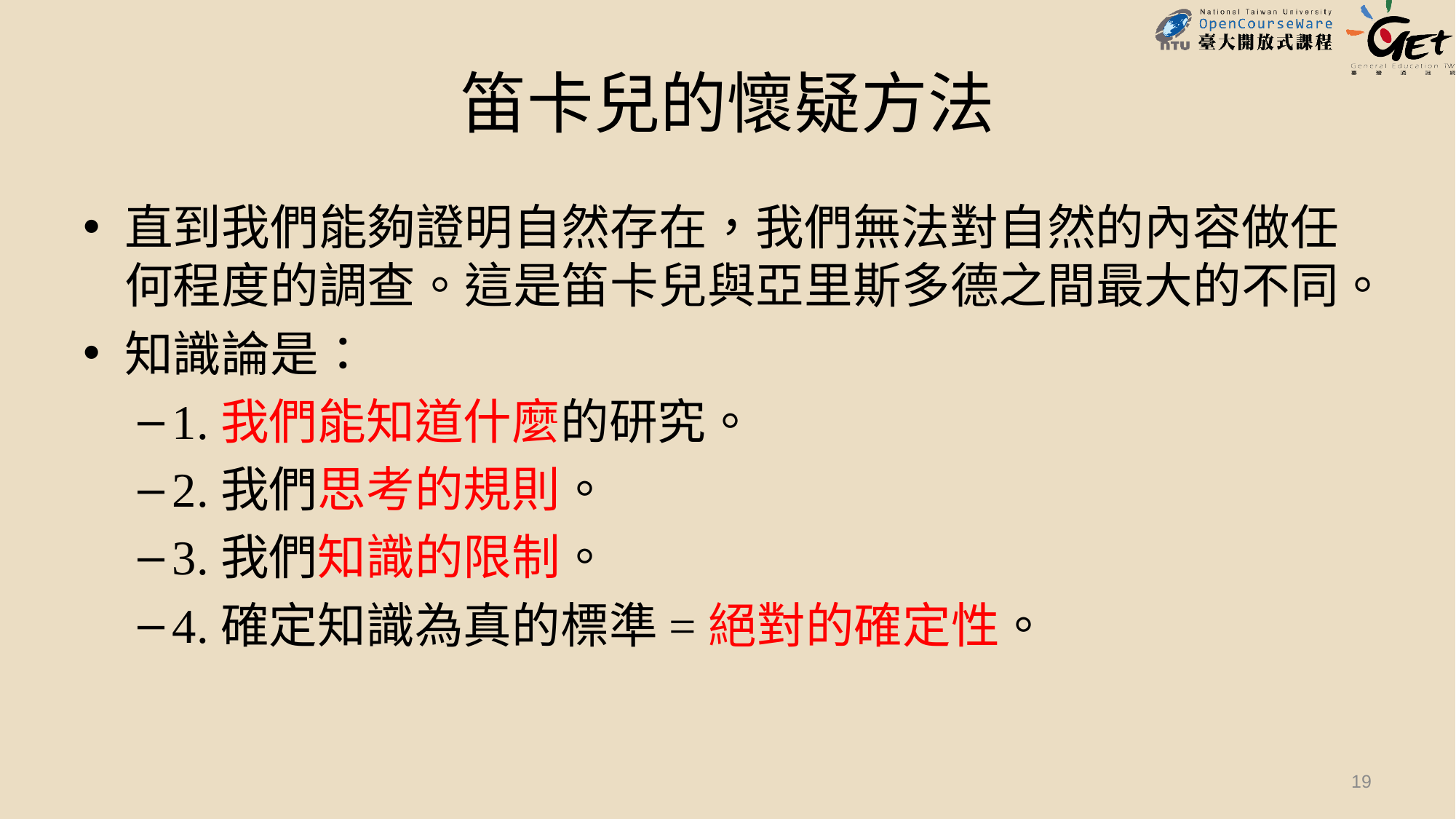

# 笛卡兒的懷疑方法
直到我們能夠證明自然存在，我們無法對自然的內容做任何程度的調查。這是笛卡兒與亞里斯多德之間最大的不同。
知識論是：
1.我們能知道什麼的研究。
2.我們思考的規則。
3.我們知識的限制。
4.確定知識為真的標準=絕對的確定性。
19